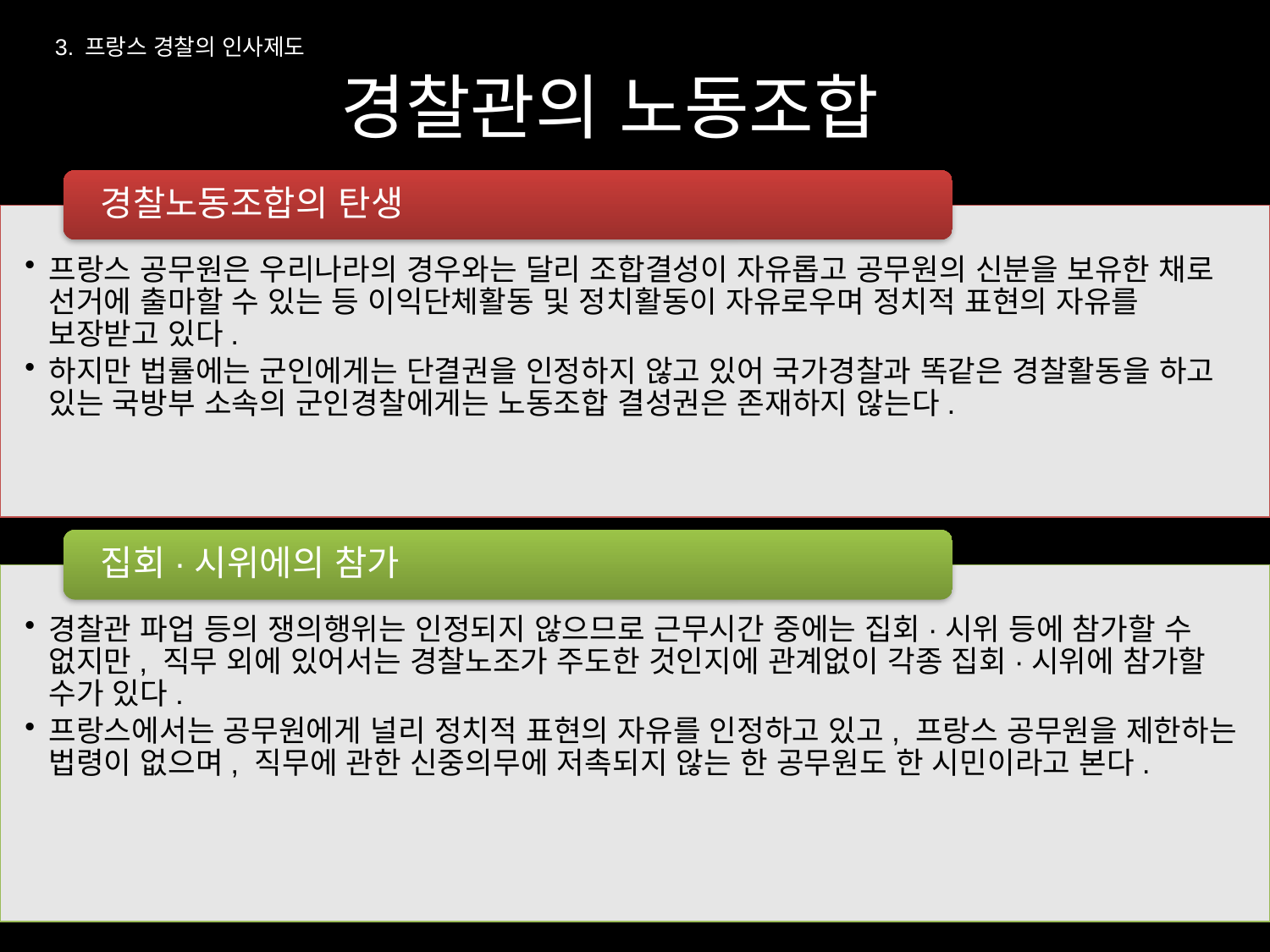

3. 프랑스 경찰의 인사제도
경찰관의 노동조합
프랑스 공무원은 우리나라의 경우와는 달리 조합결성이 자유롭고 공무원의 신분을 보유한 채로 선거에 출마할 수 있는 등 이익단체활동 및 정치활동이 자유로우며 정치적 표현의 자유를 보장받고 있다.
하지만 법률에는 군인에게는 단결권을 인정하지 않고 있어 국가경찰과 똑같은 경찰활동을 하고 있는 국방부 소속의 군인경찰에게는 노동조합 결성권은 존재하지 않는다.
경찰노동조합의 탄생
경찰관 파업 등의 쟁의행위는 인정되지 않으므로 근무시간 중에는 집회·시위 등에 참가할 수 없지만, 직무 외에 있어서는 경찰노조가 주도한 것인지에 관계없이 각종 집회·시위에 참가할 수가 있다.
프랑스에서는 공무원에게 널리 정치적 표현의 자유를 인정하고 있고, 프랑스 공무원을 제한하는 법령이 없으며, 직무에 관한 신중의무에 저촉되지 않는 한 공무원도 한 시민이라고 본다.
집회·시위에의 참가